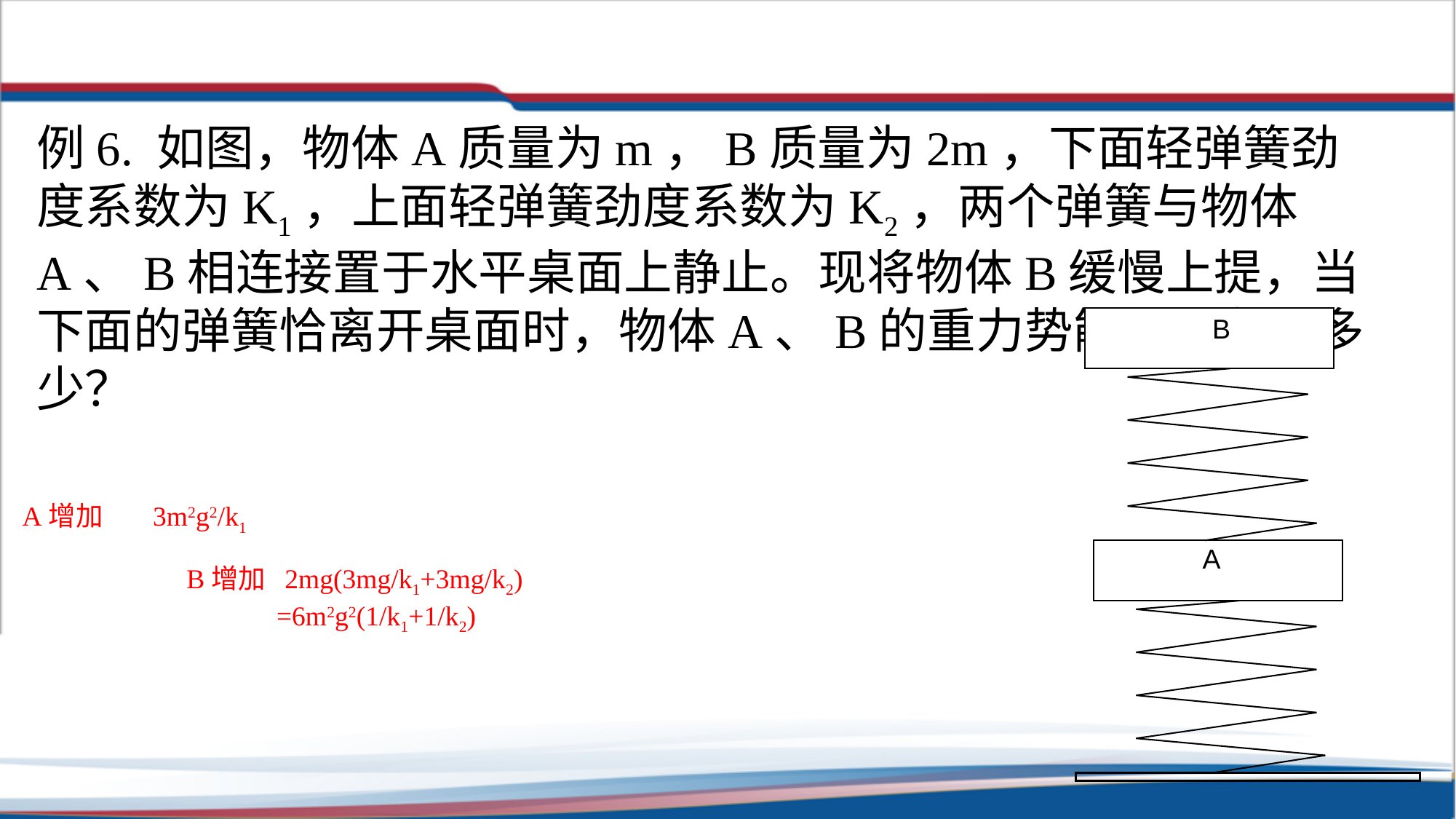

例6. 如图，物体A质量为m，B质量为2m，下面轻弹簧劲度系数为K1，上面轻弹簧劲度系数为K2，两个弹簧与物体A、B相连接置于水平桌面上静止。现将物体B缓慢上提，当下面的弹簧恰离开桌面时，物体A、B的重力势能增加各是多少？
B

A增加       3m2g2/k1
A

B增加  2mg(3mg/k1+3mg/k2)
             =6m2g2(1/k1+1/k2)